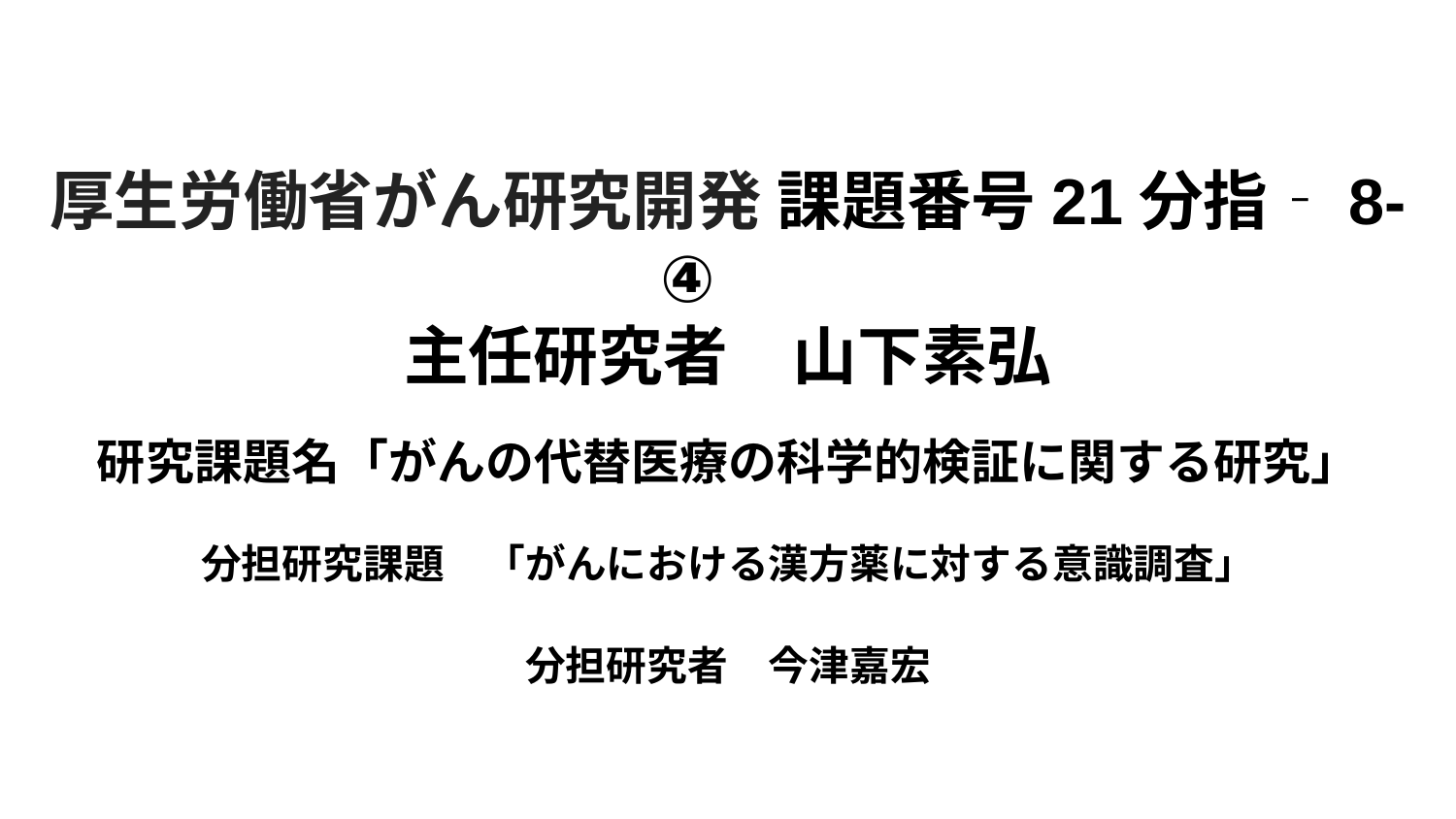

# 厚生労働省がん研究開発 課題番号21分指‐8‐④
主任研究者　山下素弘
研究課題名「がんの代替医療の科学的検証に関する研究」
分担研究課題　「がんにおける漢方薬に対する意識調査」
分担研究者　今津嘉宏